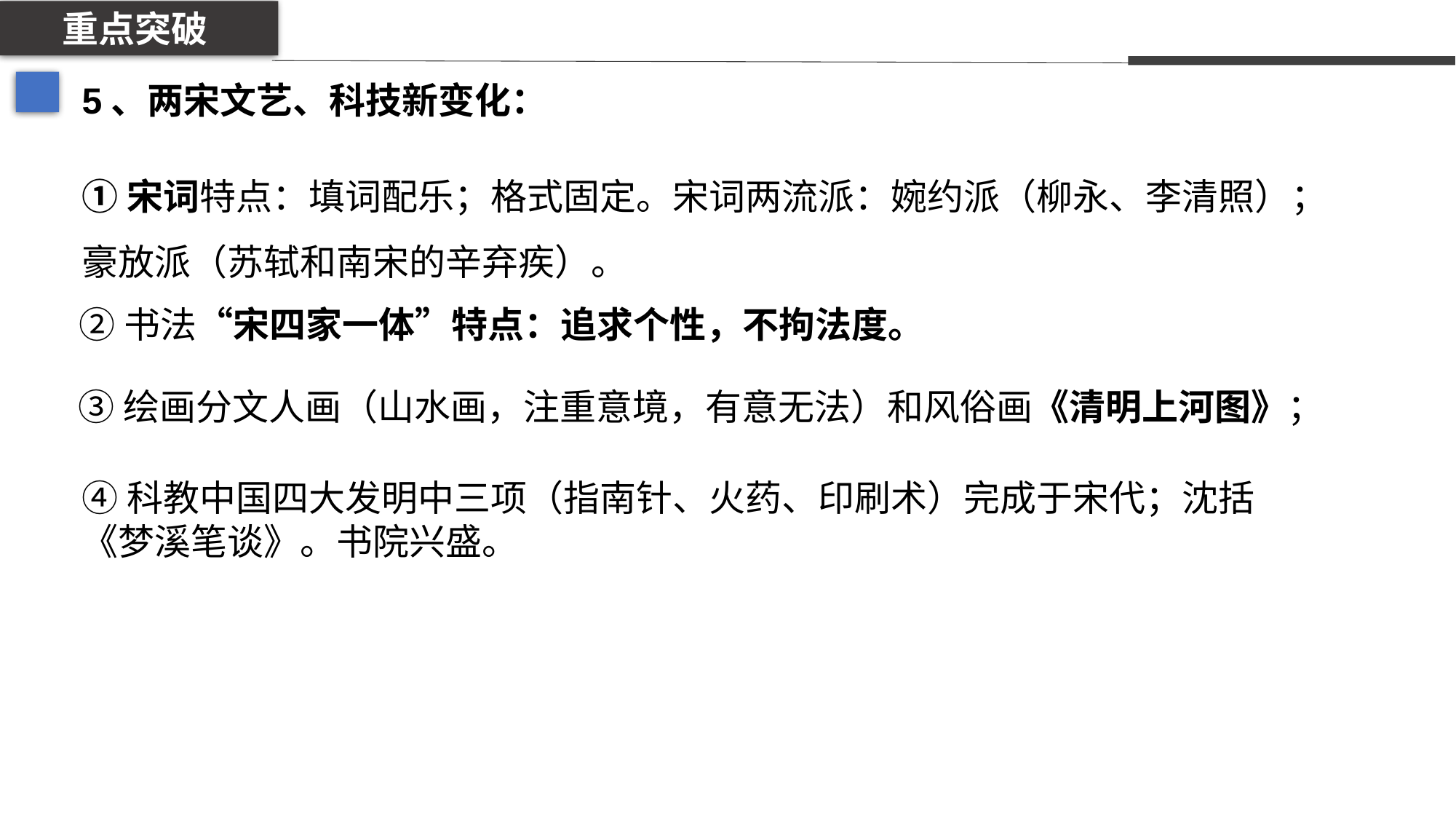

重点突破

5、两宋文艺、科技新变化：
①宋词特点：填词配乐；格式固定。宋词两流派：婉约派（柳永、李清照）；豪放派（苏轼和南宋的辛弃疾）。
②书法“宋四家一体”特点：追求个性，不拘法度。
③绘画分文人画（山水画，注重意境，有意无法）和风俗画《清明上河图》；
④科教中国四大发明中三项（指南针、火药、印刷术）完成于宋代；沈括《梦溪笔谈》。书院兴盛。